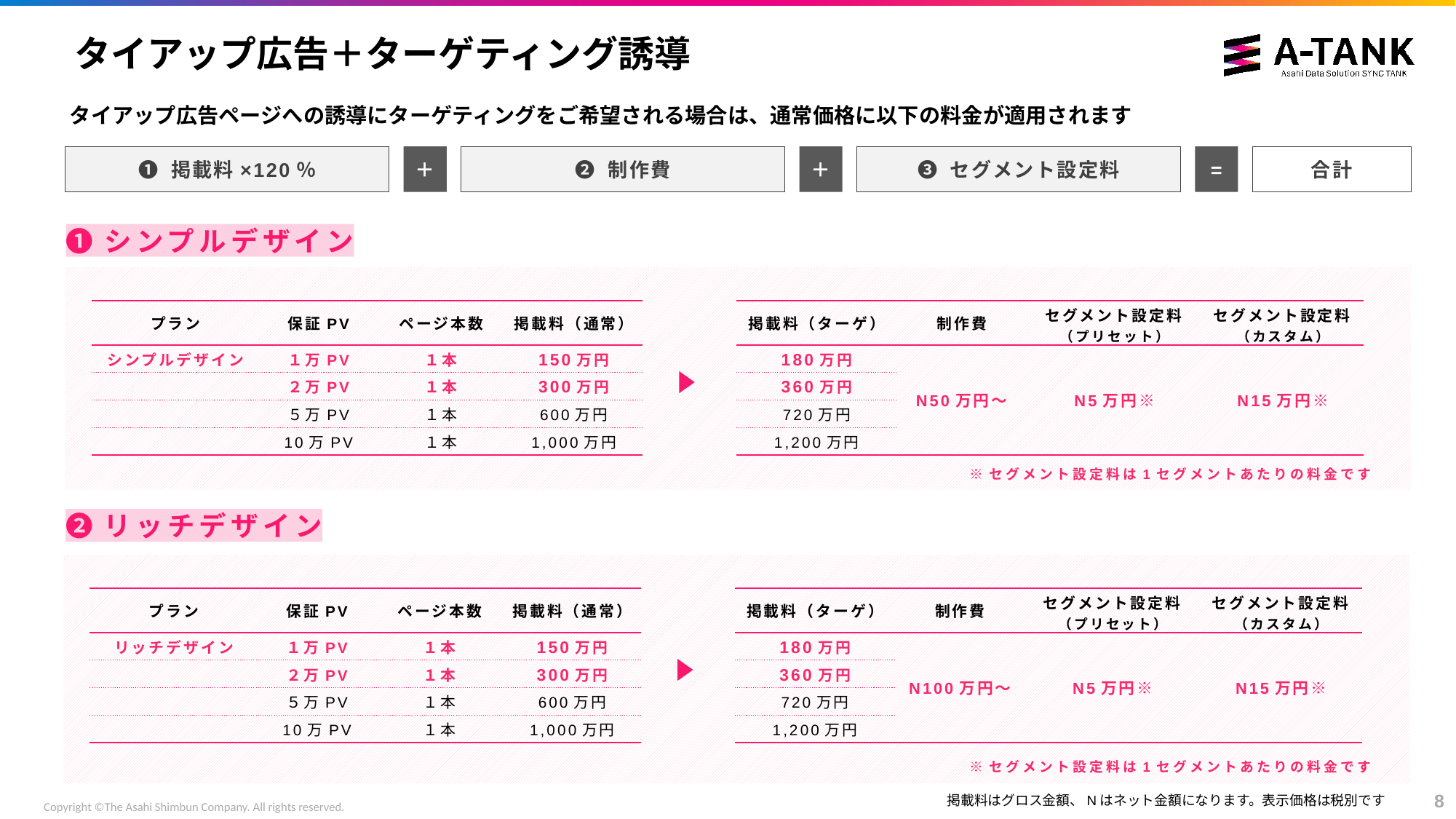

# タイアップ広告＋ターゲティング誘導
タイアップ広告ページへの誘導にターゲティングをご希望される場合は、通常価格に以下の料金が適用されます
❶ 掲載料×120％
＋
❷ 制作費
❸ セグメント設定料
合計
＋
=
❶シンプルデザイン

| 掲載料（ターゲ） | 制作費 | セグメント設定料（プリセット） | セグメント設定料（カスタム） |
| --- | --- | --- | --- |
| 180万円 | N50万円～ | N5万円※ | N15万円※ |
| 360万円 |  |  |  |
| 720万円 |  |  |  |
| 1,200万円 |  |  |  |
| プラン | 保証PV | ページ本数 | 掲載料（通常） |
| --- | --- | --- | --- |
| シンプルデザイン | １万PV | １本 | 150万円 |
|  | ２万PV | １本 | 300万円 |
|  | ５万PV | １本 | 600万円 |
|  | 10万PV | １本 | 1,000万円 |
誘導枠

※セグメント設定料は1セグメントあたりの料金です
❷リッチデザイン

| 掲載料（ターゲ） | 制作費 | セグメント設定料（プリセット） | セグメント設定料（カスタム） |
| --- | --- | --- | --- |
| 180万円 | N100万円～ | N5万円※ | N15万円※ |
| 360万円 |  |  |  |
| 720万円 |  |  |  |
| 1,200万円 |  |  |  |
| プラン | 保証PV | ページ本数 | 掲載料（通常） |
| --- | --- | --- | --- |
| リッチデザイン | １万PV | １本 | 150万円 |
|  | ２万PV | １本 | 300万円 |
|  | ５万PV | １本 | 600万円 |
|  | 10万PV | １本 | 1,000万円 |
誘導枠

※セグメント設定料は1セグメントあたりの料金です
8
掲載料はグロス金額、Nはネット金額になります。表示価格は税別です